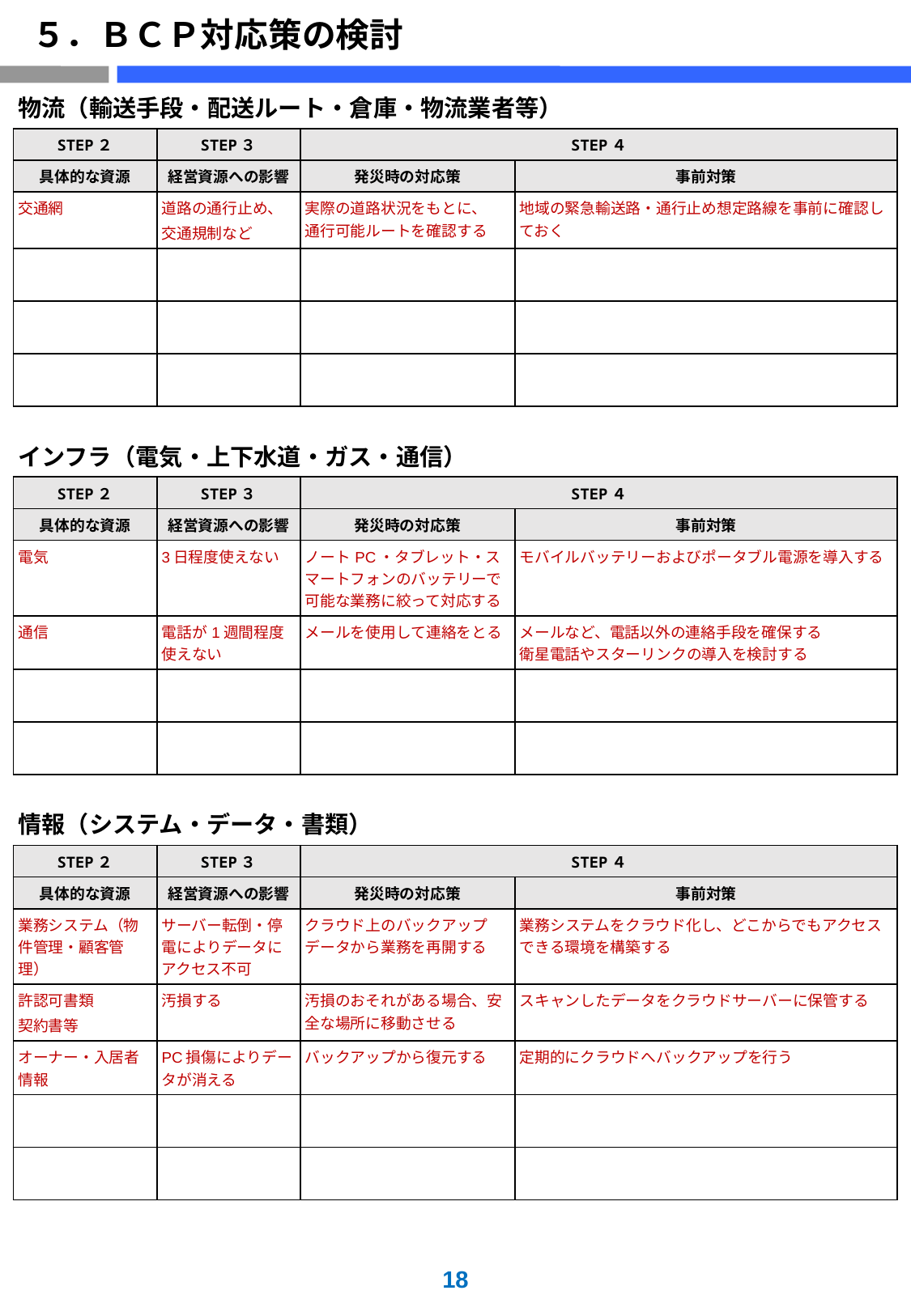

# ５．ＢＣＰ対応策の検討
| 物流（輸送手段・配送ルート・倉庫・物流業者等） |  |  |  |
| --- | --- | --- | --- |
| STEP２ | STEP３ | STEP４ |  |
| 具体的な資源 | 経営資源への影響 | 発災時の対応策 | 事前対策 |
| 交通網 | 道路の通行止め、 交通規制など | 実際の道路状況をもとに、 通行可能ルートを確認する | 地域の緊急輸送路・通行止め想定路線を事前に確認しておく |
|  |  |  |  |
|  |  |  |  |
|  |  |  |  |
| インフラ（電気・上下水道・ガス・通信） |  |  |  |
| STEP２ | STEP３ | STEP４ |  |
| 具体的な資源 | 経営資源への影響 | 発災時の対応策 | 事前対策 |
| 電気 | 3日程度使えない | ノートPC・タブレット・スマートフォンのバッテリーで可能な業務に絞って対応する | モバイルバッテリーおよびポータブル電源を導入する |
| 通信 | 電話が1週間程度 使えない | メールを使用して連絡をとる | メールなど、電話以外の連絡手段を確保する 衛星電話やスターリンクの導入を検討する |
|  |  |  |  |
|  |  |  |  |
| 情報（システム・データ・書類） |  |  |  |
| STEP２ | STEP３ | STEP４ |  |
| 具体的な資源 | 経営資源への影響 | 発災時の対応策 | 事前対策 |
| 業務システム（物件管理・顧客管理） | サーバー転倒・停電によりデータにアクセス不可 | クラウド上のバックアップデータから業務を再開する | 業務システムをクラウド化し、どこからでもアクセスできる環境を構築する |
| 許認可書類 契約書等 | 汚損する | 汚損のおそれがある場合、安全な場所に移動させる | スキャンしたデータをクラウドサーバーに保管する |
| オーナー・入居者情報 | PC損傷によりデータが消える | バックアップから復元する | 定期的にクラウドへバックアップを行う |
|  |  |  |  |
|  |  |  |  |
18